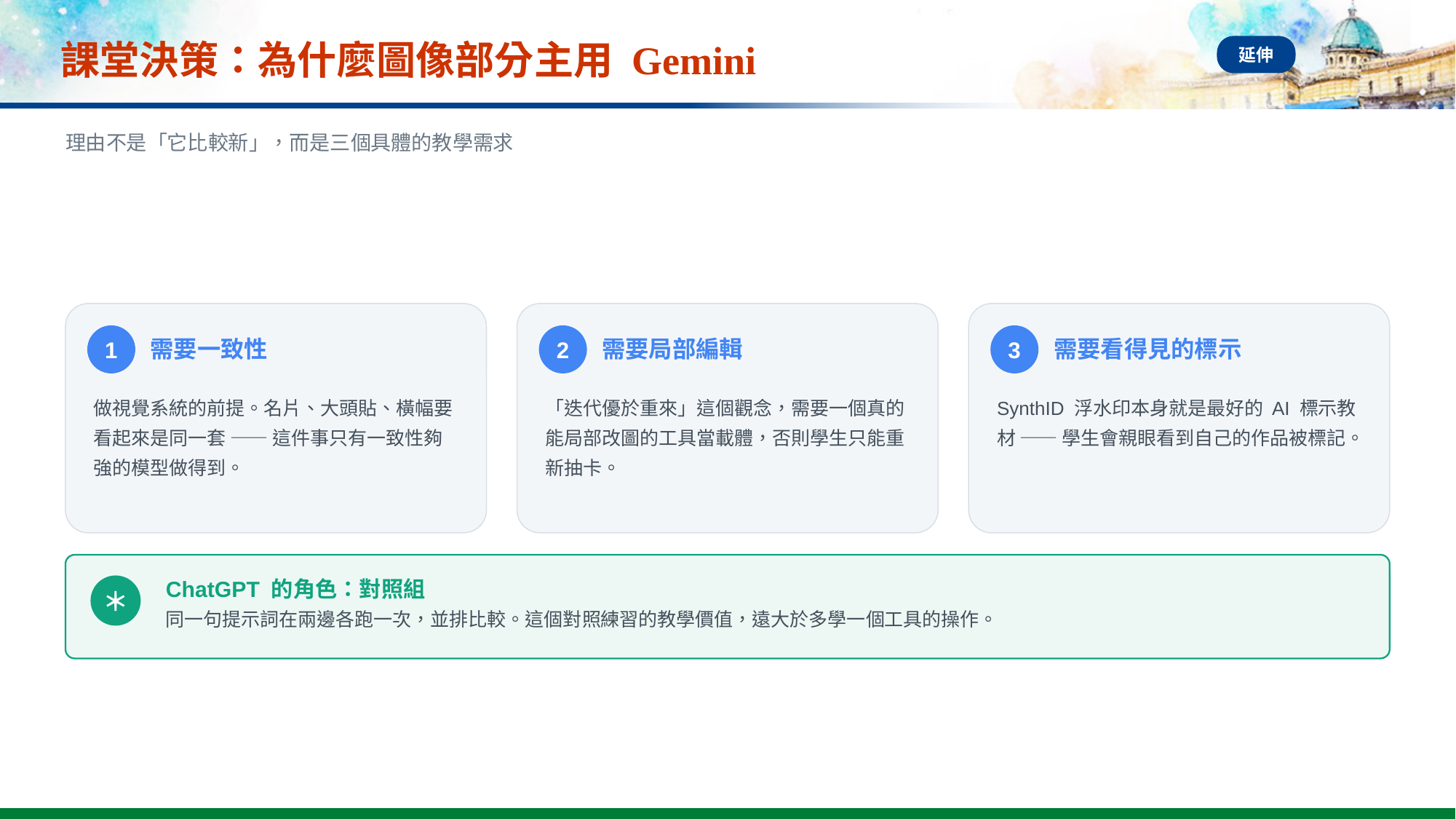

# 課堂決策：為什麼圖像部分主用 Gemini
延伸
理由不是「它比較新」，而是三個具體的教學需求

1
2
3
需要一致性
需要局部編輯
需要看得見的標示
做視覺系統的前提。名片、大頭貼、橫幅要看起來是同一套 —— 這件事只有一致性夠強的模型做得到。
「迭代優於重來」這個觀念，需要一個真的能局部改圖的工具當載體，否則學生只能重新抽卡。
SynthID 浮水印本身就是最好的 AI 標示教材 —— 學生會親眼看到自己的作品被標記。

ChatGPT 的角色：對照組
＊
同一句提示詞在兩邊各跑一次，並排比較。這個對照練習的教學價值，遠大於多學一個工具的操作。